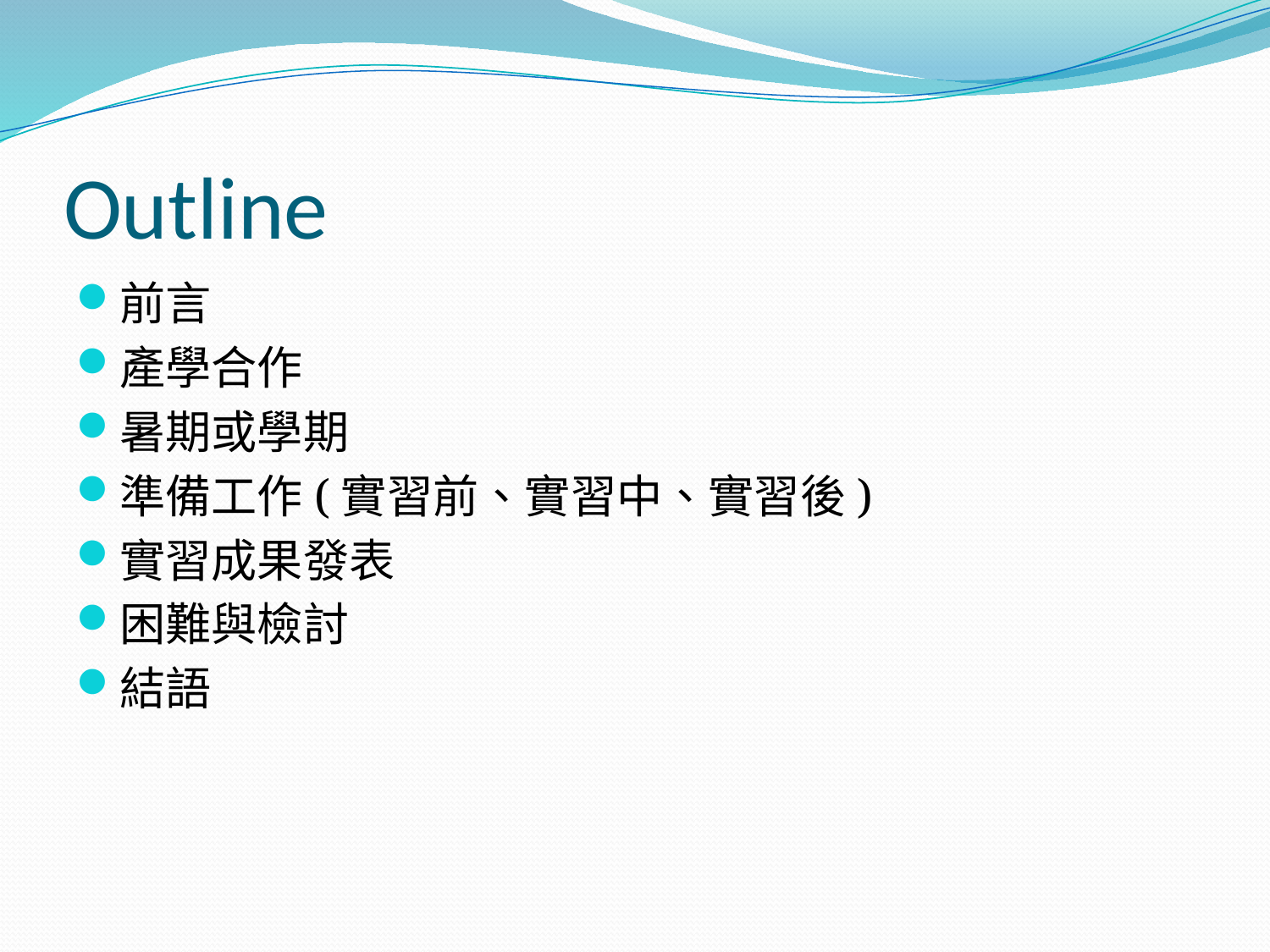

# Outline
前言
產學合作
暑期或學期
準備工作(實習前、實習中、實習後)
實習成果發表
困難與檢討
結語